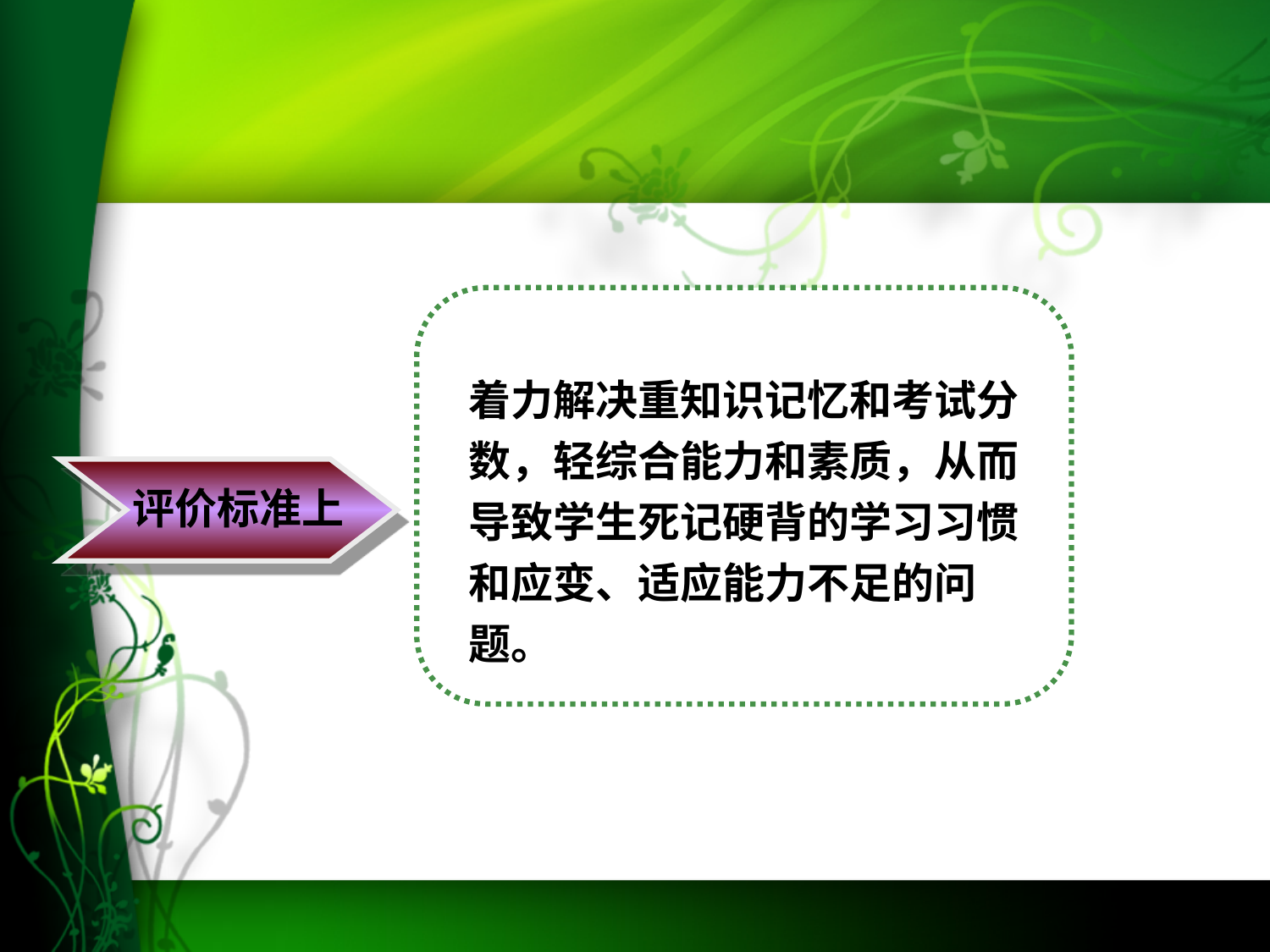

着力解决重知识记忆和考试分数，轻综合能力和素质，从而导致学生死记硬背的学习习惯和应变、适应能力不足的问题。

评价标准上